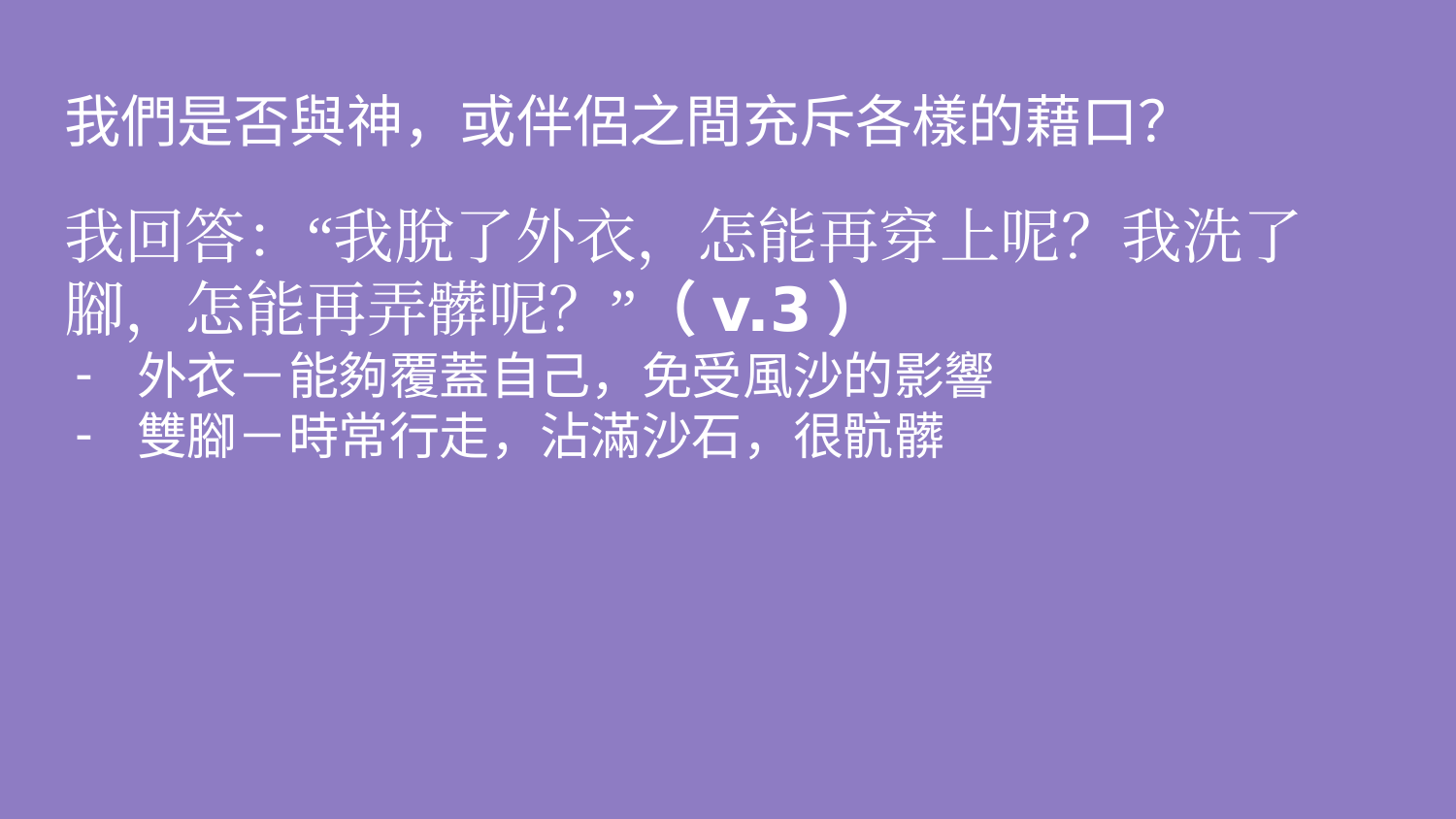

# 我們是否與神，或伴侶之間充斥各樣的藉口？
我回答：“我脫了外衣，怎能再穿上呢？我洗了腳，怎能再弄髒呢？”（v.3）
外衣－能夠覆蓋自己，免受風沙的影響
雙腳－時常行走，沾滿沙石，很骯髒